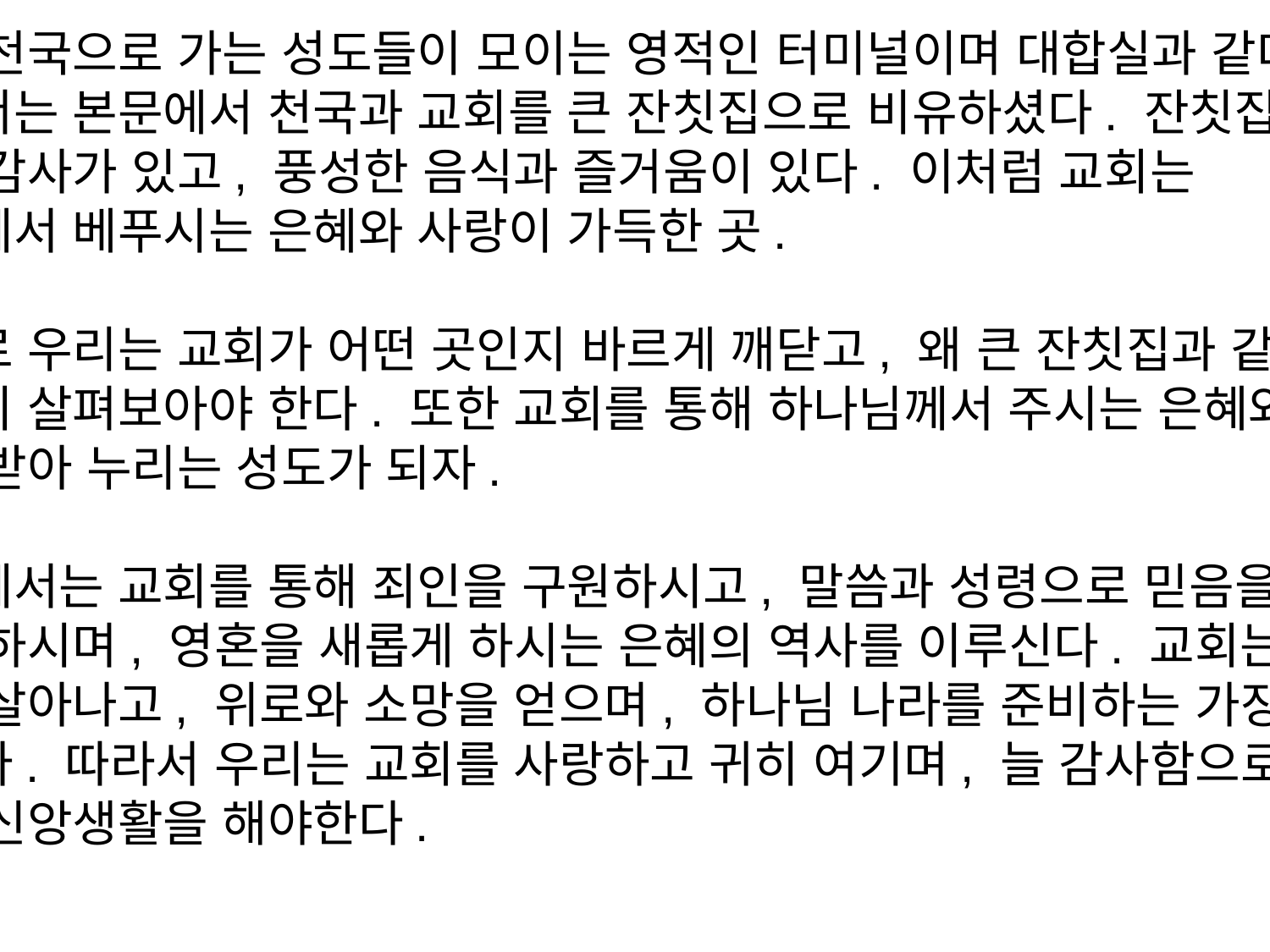

교회는 천국으로 가는 성도들이 모이는 영적인 터미널이며 대합실과 같다. 주님께서는 본문에서 천국과 교회를 큰 잔칫집으로 비유하셨다. 잔칫집에는 기쁨과 감사가 있고, 풍성한 음식과 즐거움이 있다. 이처럼 교회는 하나님께서 베푸시는 은혜와 사랑이 가득한 곳.

그러므로 우리는 교회가 어떤 곳인지 바르게 깨닫고, 왜 큰 잔칫집과 같다고 하셨는지 살펴보아야 한다. 또한 교회를 통해 하나님께서 주시는 은혜와 복을 풍성히 받아 누리는 성도가 되자.

하나님께서는 교회를 통해 죄인을 구원하시고, 말씀과 성령으로 믿음을 자라게 하시며, 영혼을 새롭게 하시는 은혜의 역사를 이루신다. 교회는 영혼이 살아나고, 위로와 소망을 얻으며, 하나님 나라를 준비하는 가장 복된 장소이다. 따라서 우리는 교회를 사랑하고 귀히 여기며, 늘 감사함으로 교회 중심의 신앙생활을 해야한다.